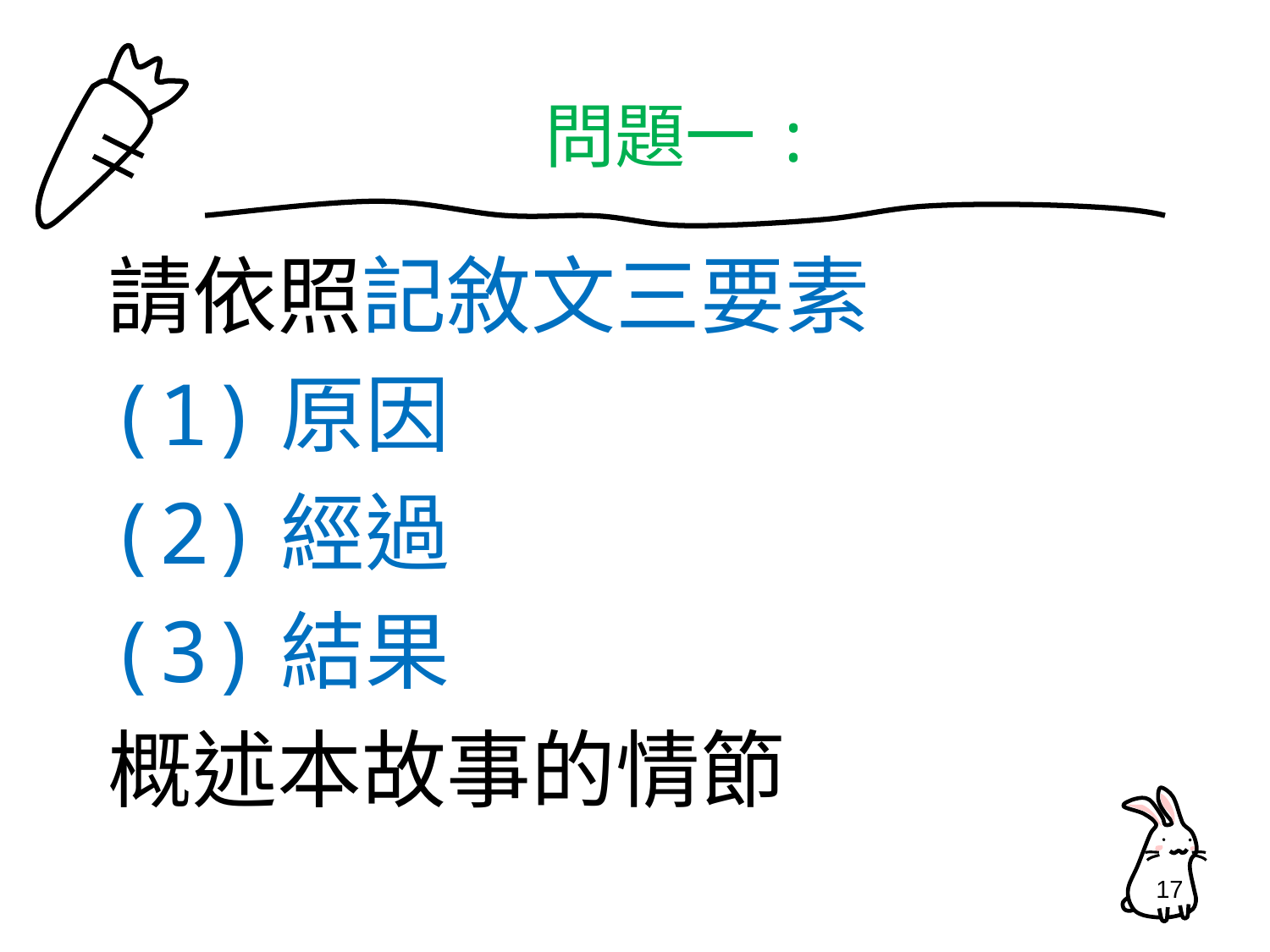

# 問題一:
請依照記敘文三要素
(1)原因
(2)經過
(3)結果
概述本故事的情節
17